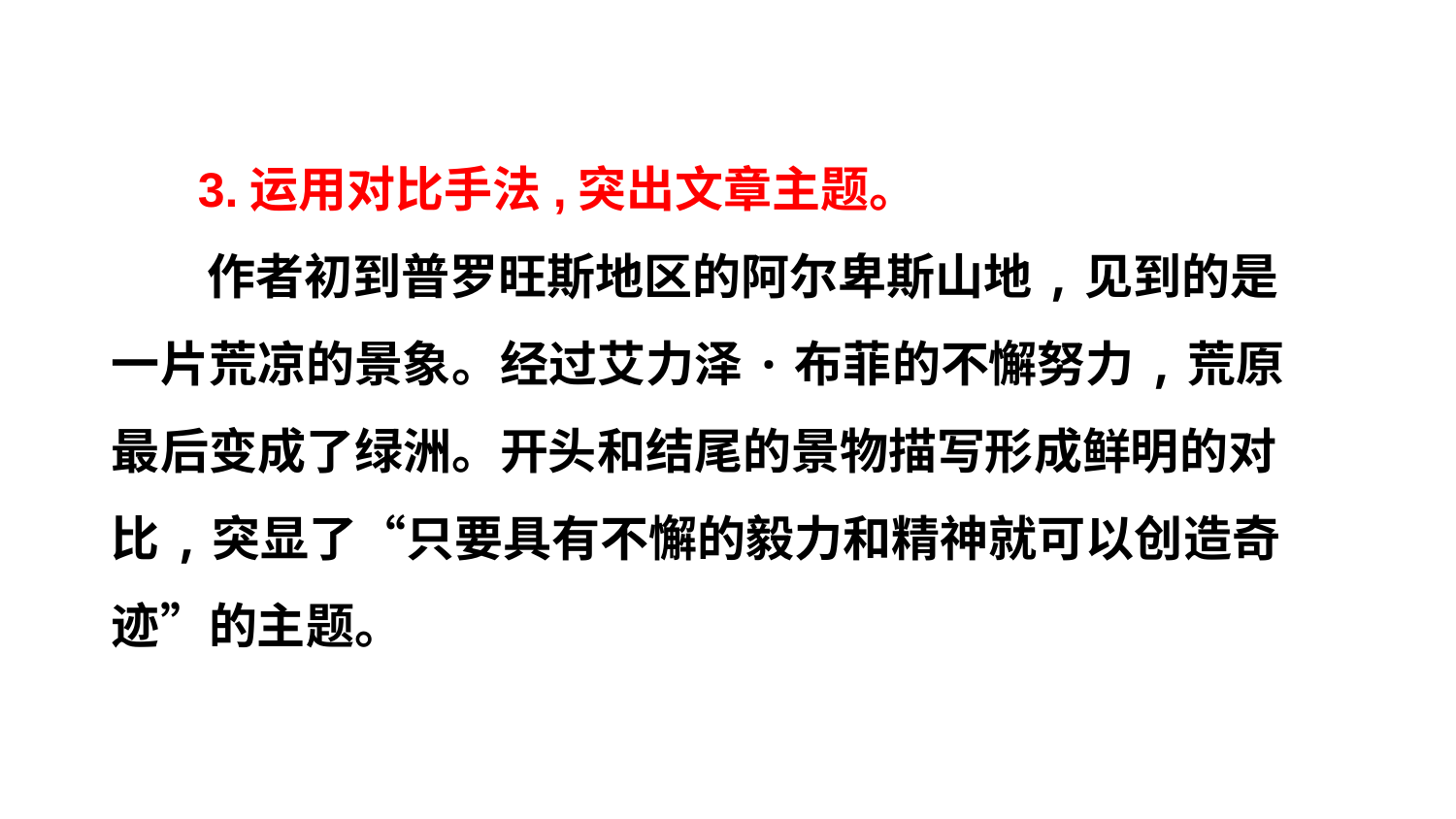

3.运用对比手法,突出文章主题。
 作者初到普罗旺斯地区的阿尔卑斯山地,见到的是一片荒凉的景象。经过艾力泽·布菲的不懈努力,荒原最后变成了绿洲。开头和结尾的景物描写形成鲜明的对比,突显了“只要具有不懈的毅力和精神就可以创造奇迹”的主题。